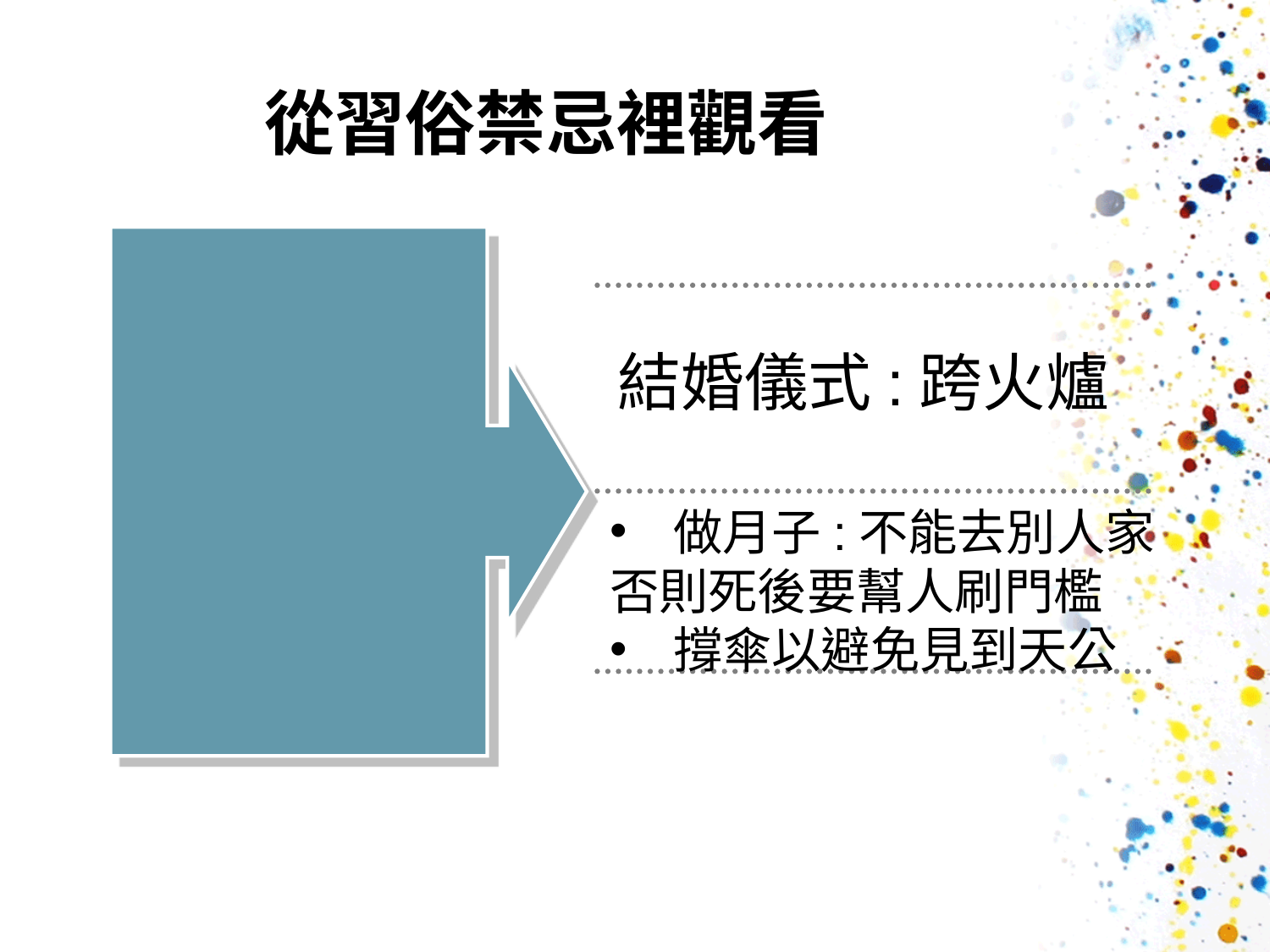

# 從習俗禁忌裡觀看

結婚儀式:跨火爐
做月子:不能去別人家
否則死後要幫人刷門檻
撐傘以避免見到天公